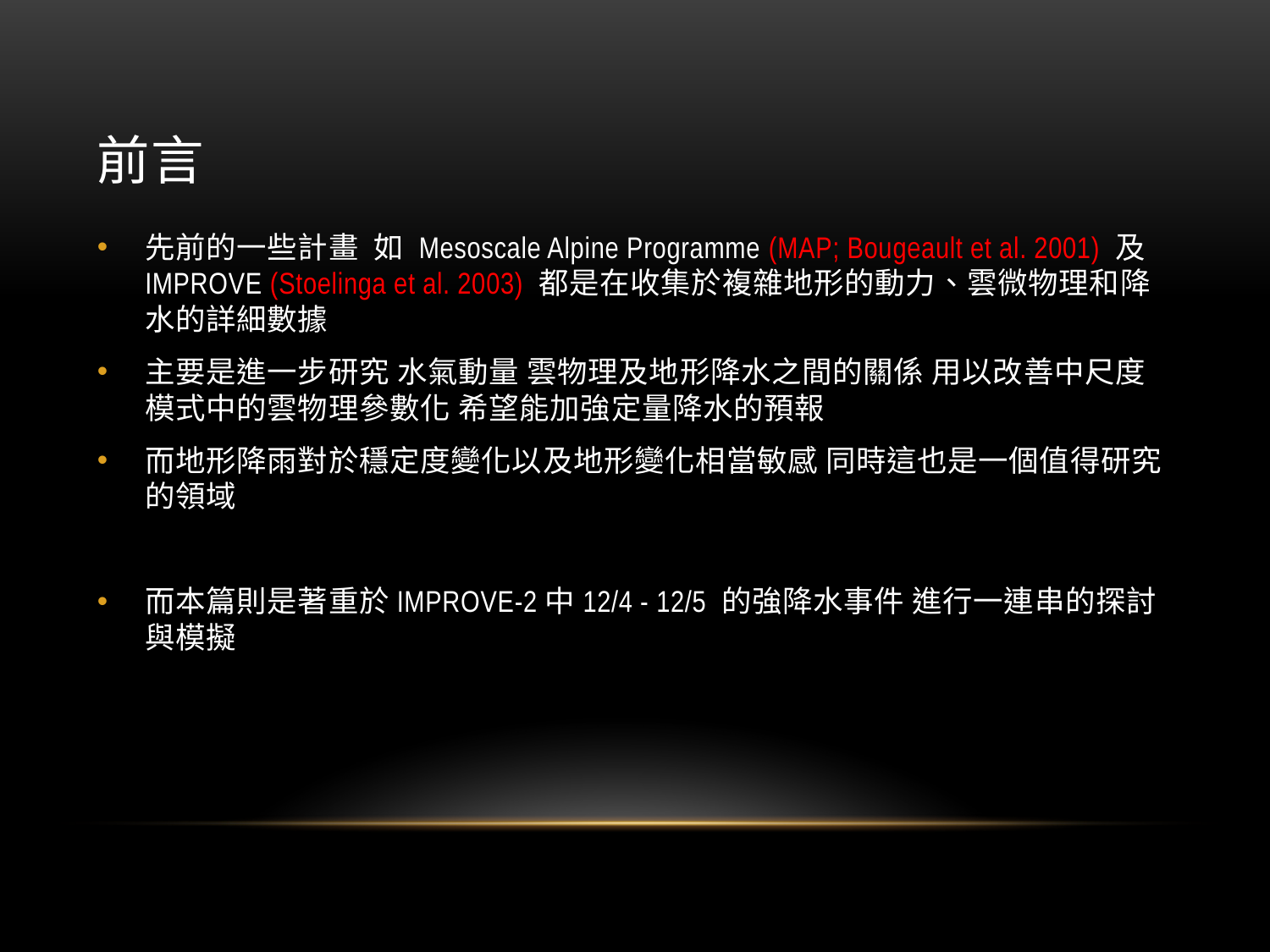

# 前言
先前的一些計畫  如 Mesoscale Alpine Programme (MAP; Bougeault et al. 2001) 及 IMPROVE (Stoelinga et al. 2003) 都是在收集於複雜地形的動力、雲微物理和降水的詳細數據
主要是進一步研究 水氣動量 雲物理及地形降水之間的關係 用以改善中尺度模式中的雲物理參數化 希望能加強定量降水的預報
而地形降雨對於穩定度變化以及地形變化相當敏感 同時這也是一個值得研究的領域

而本篇則是著重於IMPROVE-2中12/4 - 12/5 的強降水事件 進行一連串的探討與模擬